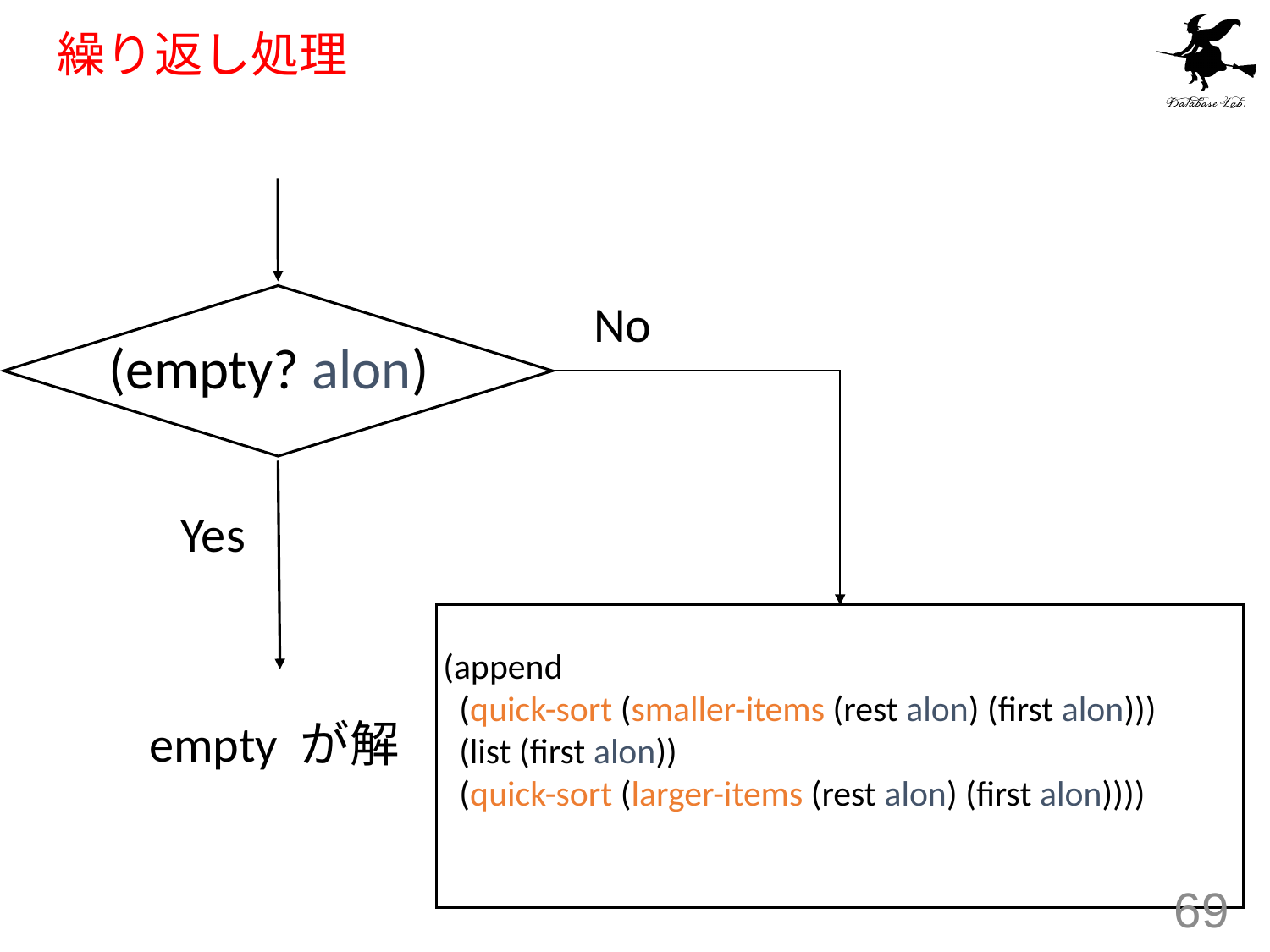

# 繰り返し処理

No
(empty? alon)

Yes

(append
  (quick-sort (smaller-items (rest alon) (first alon)))
  (list (first alon))
  (quick-sort (larger-items (rest alon) (first alon))))
empty が解
69